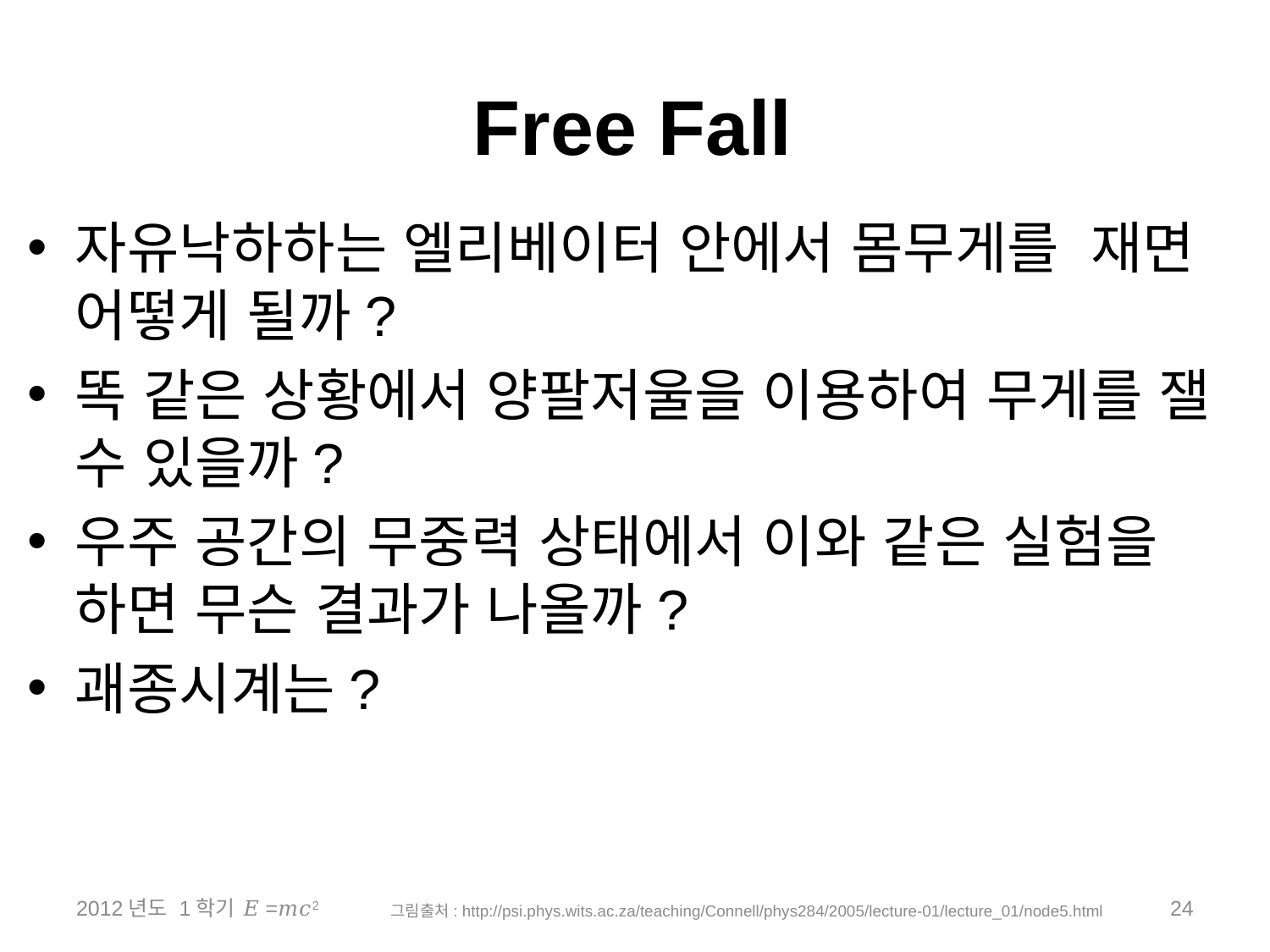

Free Fall
자유낙하하는 엘리베이터 안에서 몸무게를  재면 어떻게 될까?
똑 같은 상황에서 양팔저울을 이용하여 무게를 잴 수 있을까?
우주 공간의 무중력 상태에서 이와 같은 실험을 하면 무슨 결과가 나올까?
괘종시계는?
2012년도 1학기 𝐸=𝑚𝑐2
24
그림출처: http://psi.phys.wits.ac.za/teaching/Connell/phys284/2005/lecture-01/lecture_01/node5.html